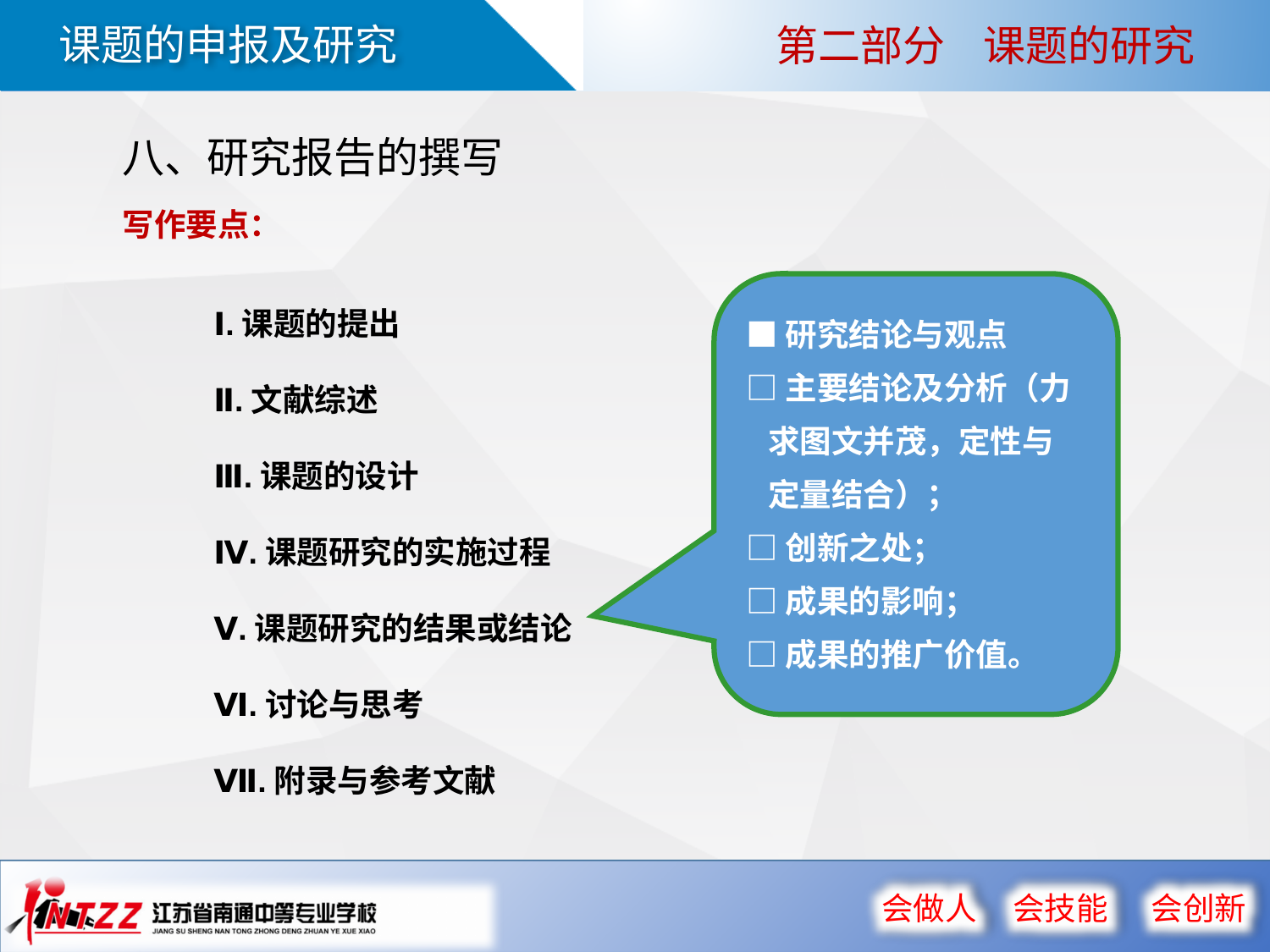

第二部分    课题的研究
八、研究报告的撰写
写作要点：
Ⅰ.课题的提出
Ⅱ.文献综述
Ⅲ.课题的设计
Ⅳ.课题研究的实施过程
Ⅴ.课题研究的结果或结论
Ⅵ.讨论与思考
Ⅶ.附录与参考文献
■研究结论与观点
□主要结论及分析（力
  求图文并茂，定性与
  定量结合）；
□创新之处；
□成果的影响；
□成果的推广价值。